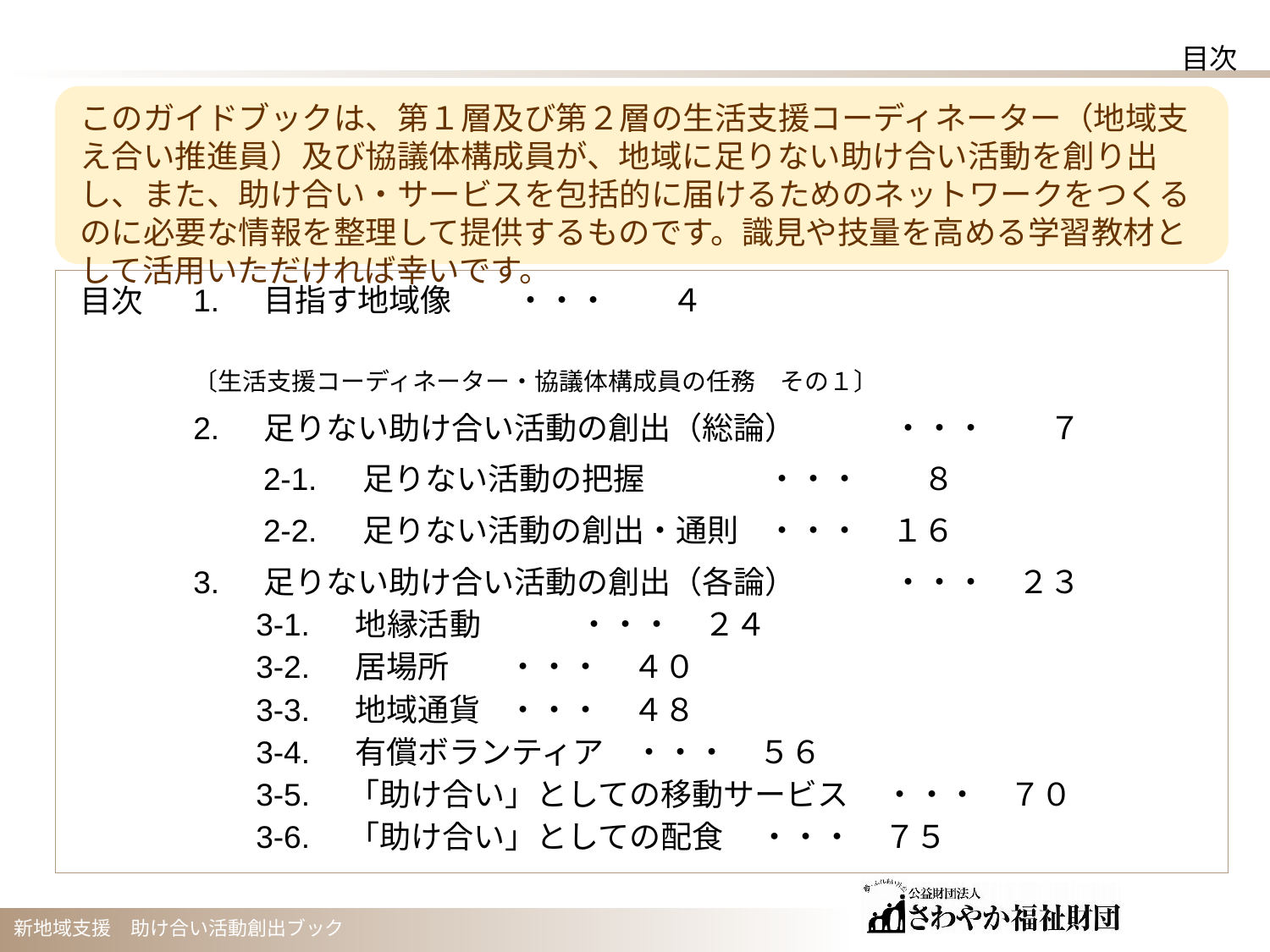

目次

このガイドブックは、第１層及び第２層の生活支援コーディネーター（地域支え合い推進員）及び協議体構成員が、地域に足りない助け合い活動を創り出し、また、助け合い・サービスを包括的に届けるためのネットワークをつくるのに必要な情報を整理して提供するものです。識見や技量を高める学習教材として活用いただければ幸いです。

目指す地域像				・・・　　４
〔生活支援コーディネーター・協議体構成員の任務　その１〕
足りない助け合い活動の創出（総論）		・・・　　７
　　2-1.　 足りない活動の把握			・・・　　８
　　2-2.　 足りない活動の創出・通則		・・・　１６
足りない助け合い活動の創出（各論）		・・・　２３
3-1.　 地縁活動				・・・　２４
3-2.　 居場所				・・・　４０
3-3.　 地域通貨				・・・　４８
3-4.　 有償ボランティア			・・・　５６
3-5.　「助け合い」としての移動サービス	・・・　７０
3-6.　「助け合い」としての配食		・・・　７５
目次